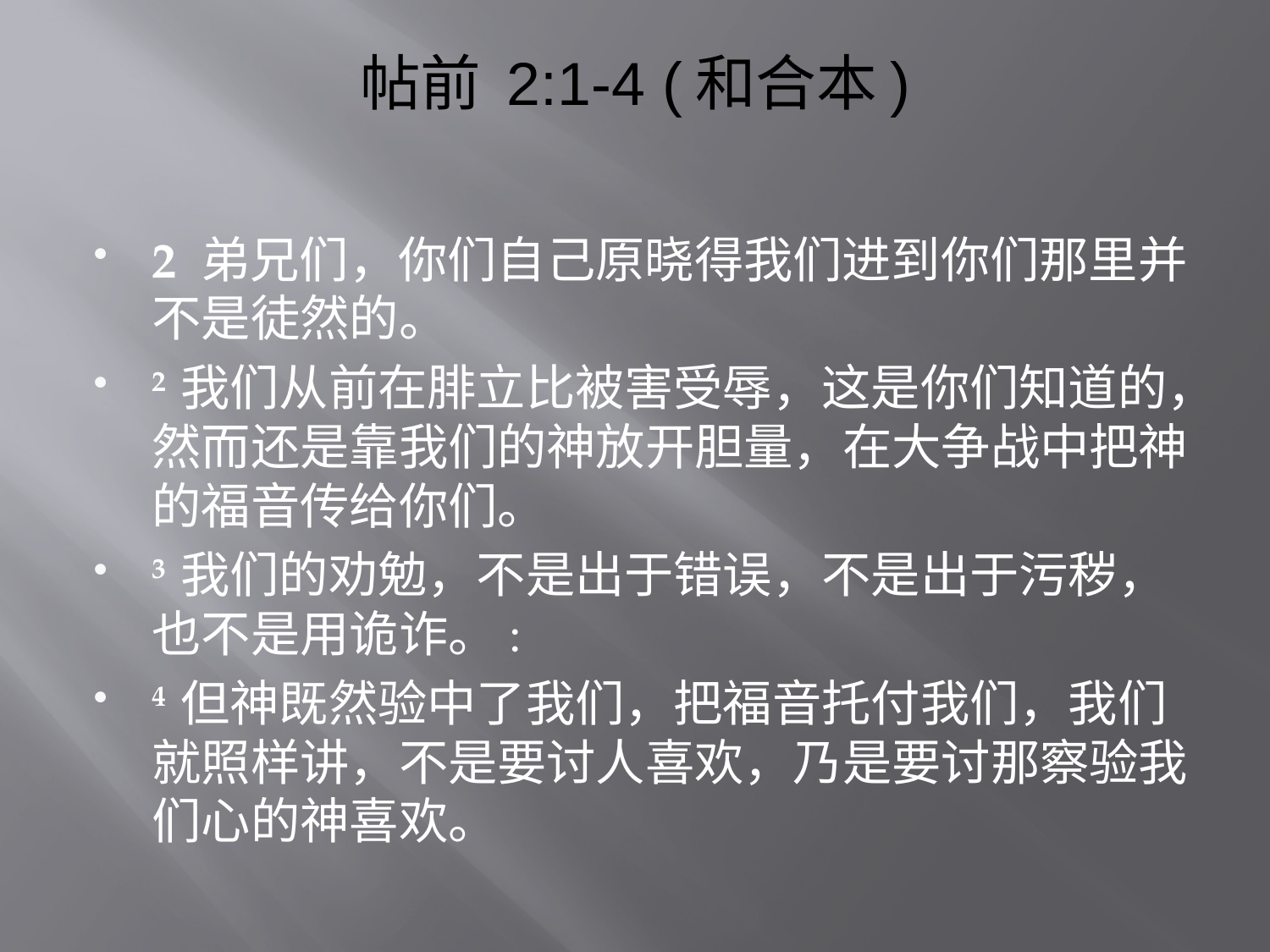

# 帖前 2:1-4 (和合本)
2 弟兄们，你们自己原晓得我们进到你们那里并不是徒然的。
2 我们从前在腓立比被害受辱，这是你们知道的，然而还是靠我们的神放开胆量，在大争战中把神的福音传给你们。
3 我们的劝勉，不是出于错误，不是出于污秽，也不是用诡诈。:
4 但神既然验中了我们，把福音托付我们，我们就照样讲，不是要讨人喜欢，乃是要讨那察验我们心的神喜欢。